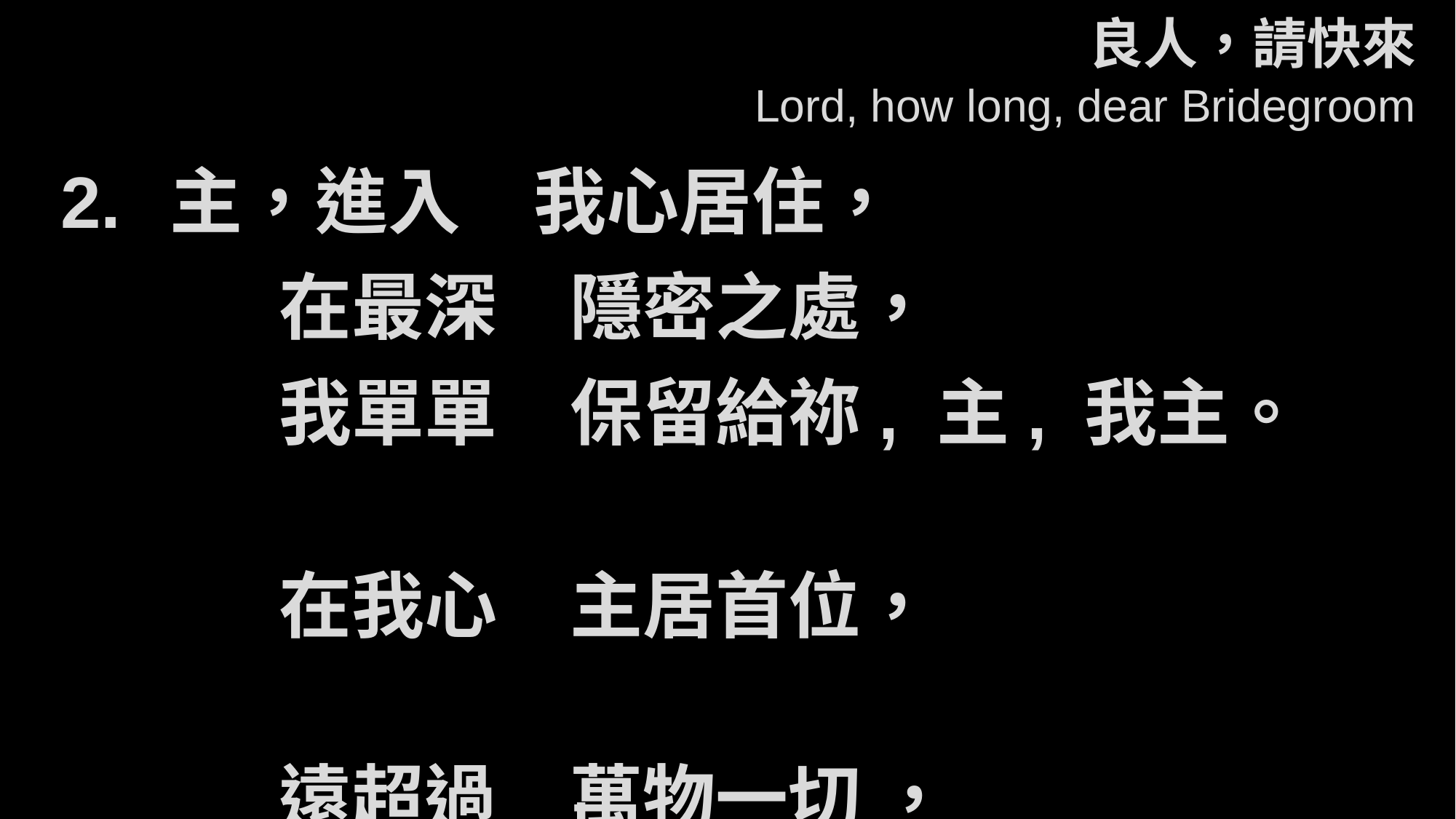

# 良人，請快來 Lord, how long, dear Bridegroom
2. 	主，進入　我心居住，
		在最深　隱密之處，
		我單單　保留給祢, 主, 我主。
		在我心　主居首位，
		遠超過　萬物一切 ，
		全人全心　歸屬與祢。